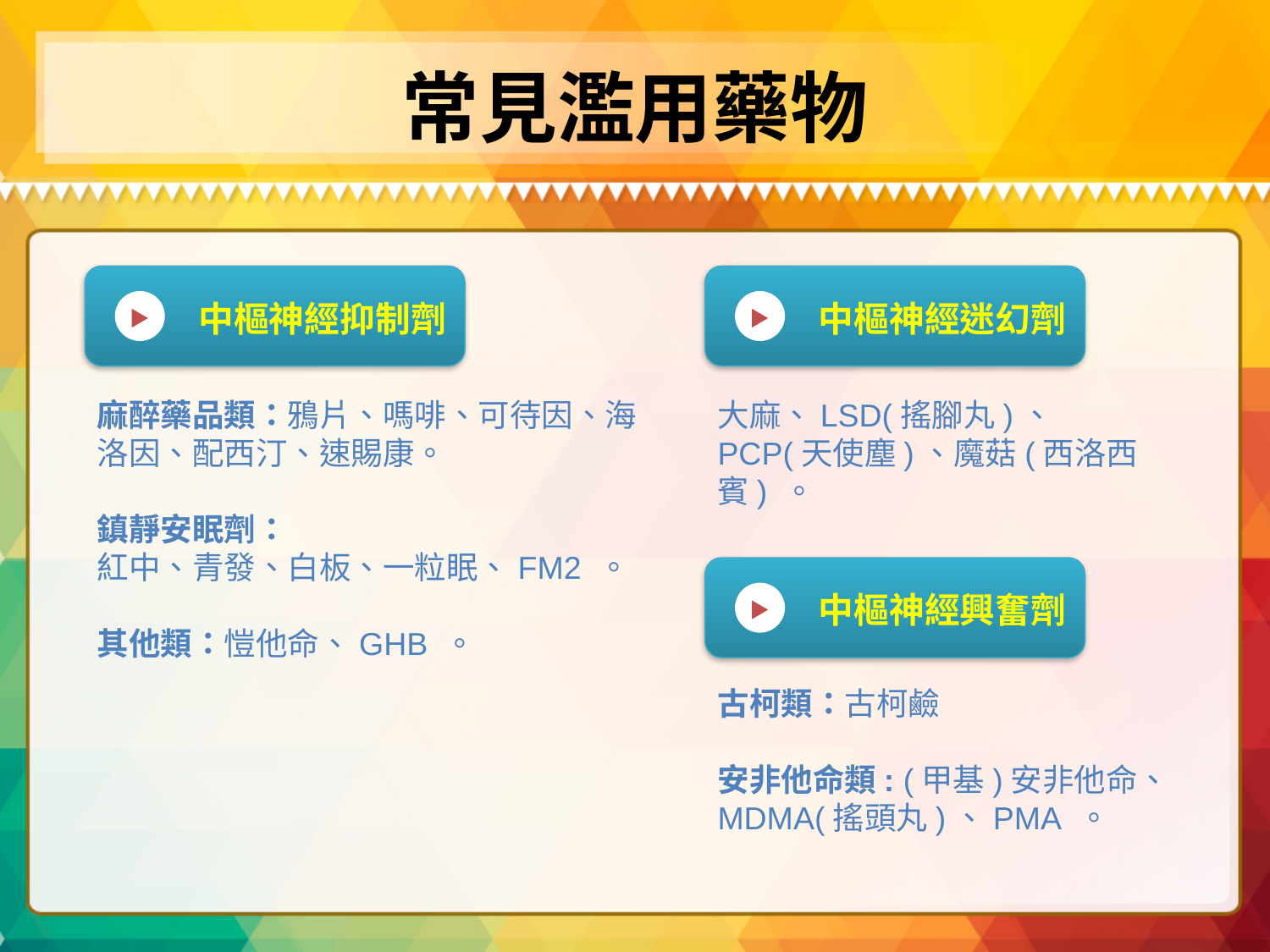

# 常見濫用藥物

中樞神經抑制劑
中樞神經迷幻劑

麻醉藥品類：鴉片、嗎啡、可待因、海洛因、配西汀、速賜康。

鎮靜安眠劑：
紅中、青發、白板、一粒眠、FM2 。

其他類：愷他命、GHB 。
大麻、LSD(搖腳丸)、
PCP(天使塵)、魔菇(西洛西賓) 。

中樞神經興奮劑

古柯類：古柯鹼

安非他命類: (甲基)安非他命、MDMA(搖頭丸)、PMA 。